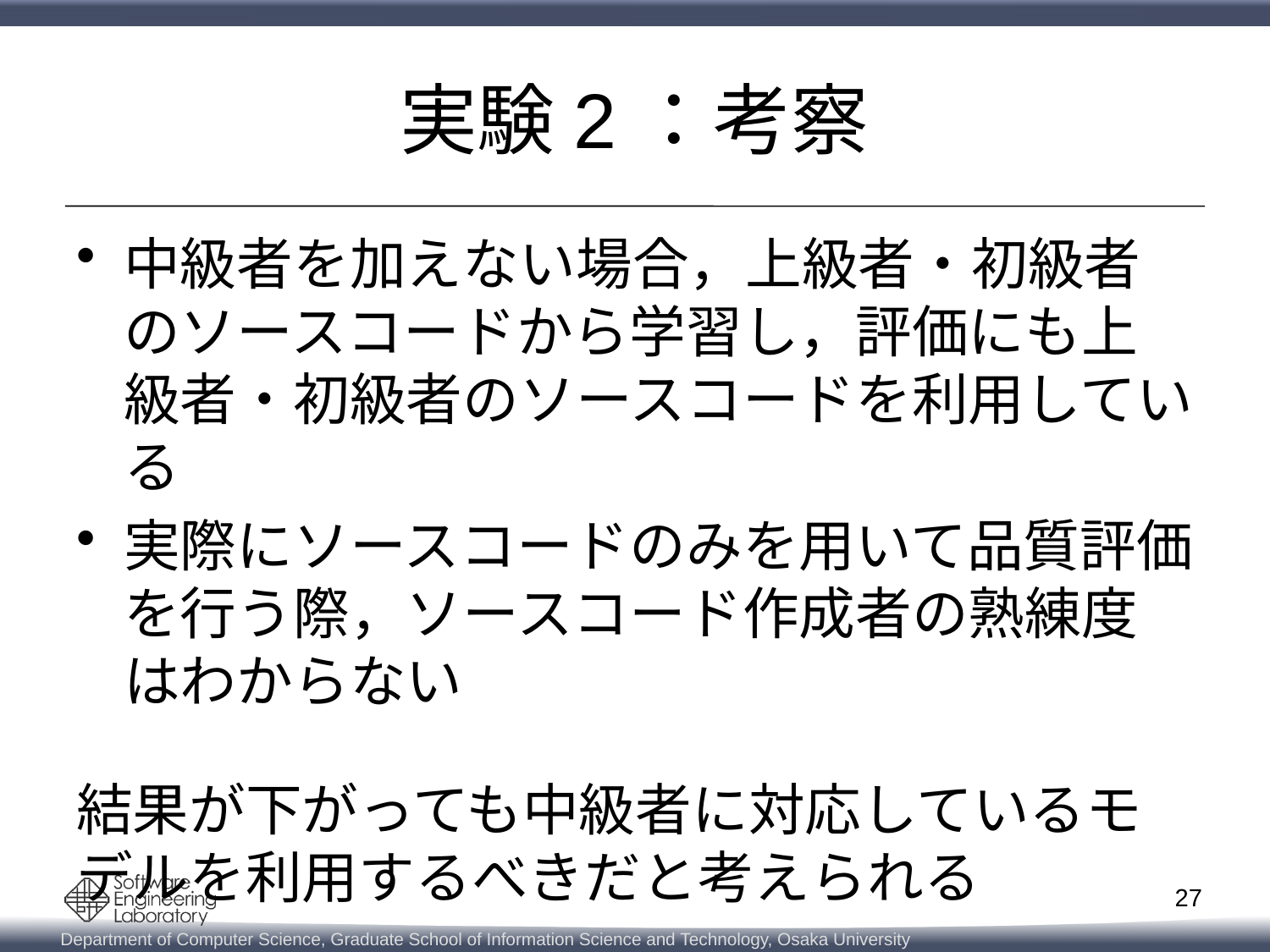

# 実験2：考察
中級者を加えない場合，上級者・初級者のソースコードから学習し，評価にも上級者・初級者のソースコードを利用している
実際にソースコードのみを用いて品質評価を行う際，ソースコード作成者の熟練度はわからない

結果が下がっても中級者に対応しているモデルを利用するべきだと考えられる
27